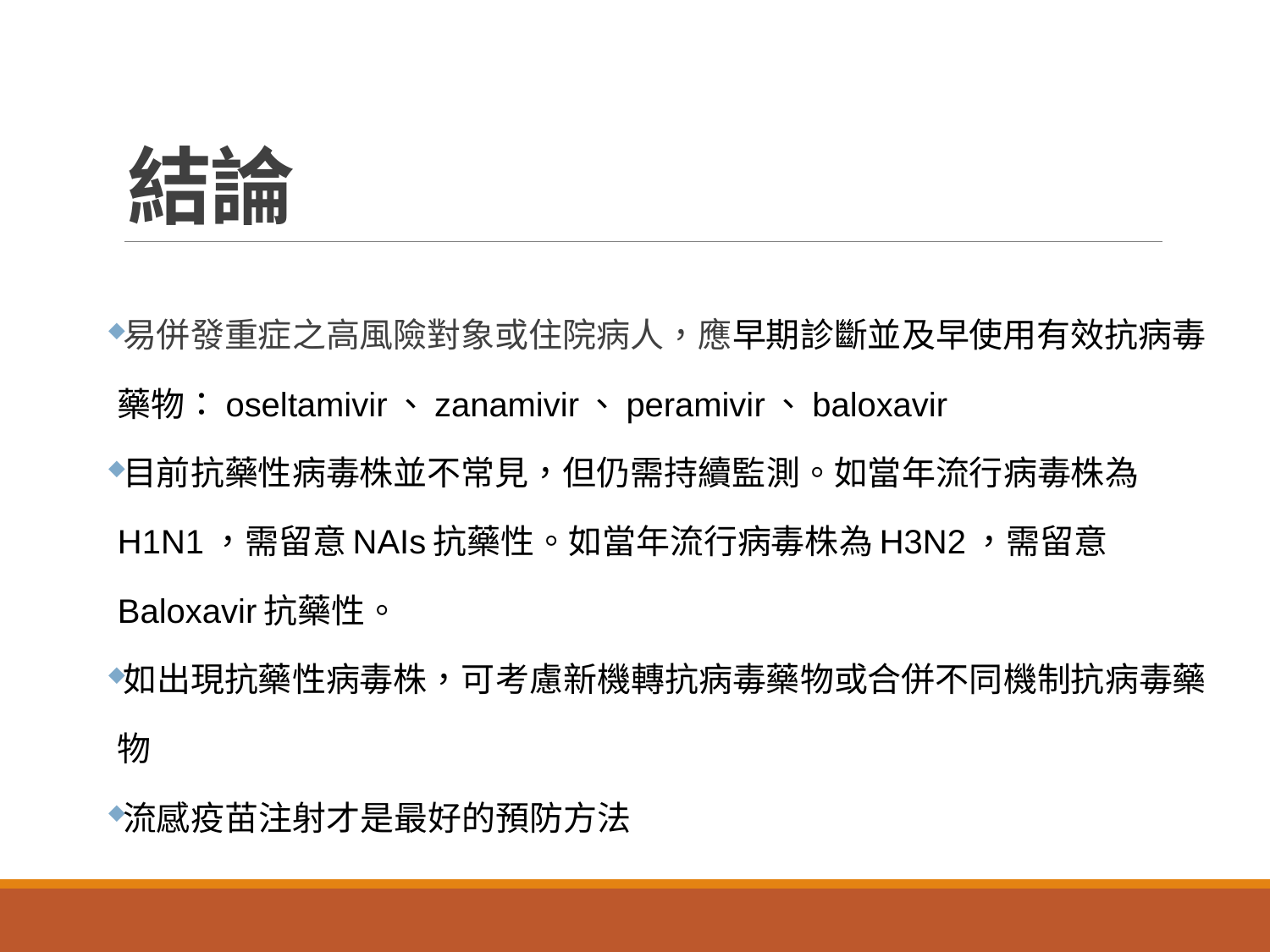

# 結論
易併發重症之高風險對象或住院病人，應早期診斷並及早使用有效抗病毒藥物：oseltamivir、zanamivir、peramivir、baloxavir
目前抗藥性病毒株並不常見，但仍需持續監測。如當年流行病毒株為H1N1，需留意NAIs抗藥性。如當年流行病毒株為H3N2，需留意Baloxavir抗藥性。
如出現抗藥性病毒株，可考慮新機轉抗病毒藥物或合併不同機制抗病毒藥物
流感疫苗注射才是最好的預防方法